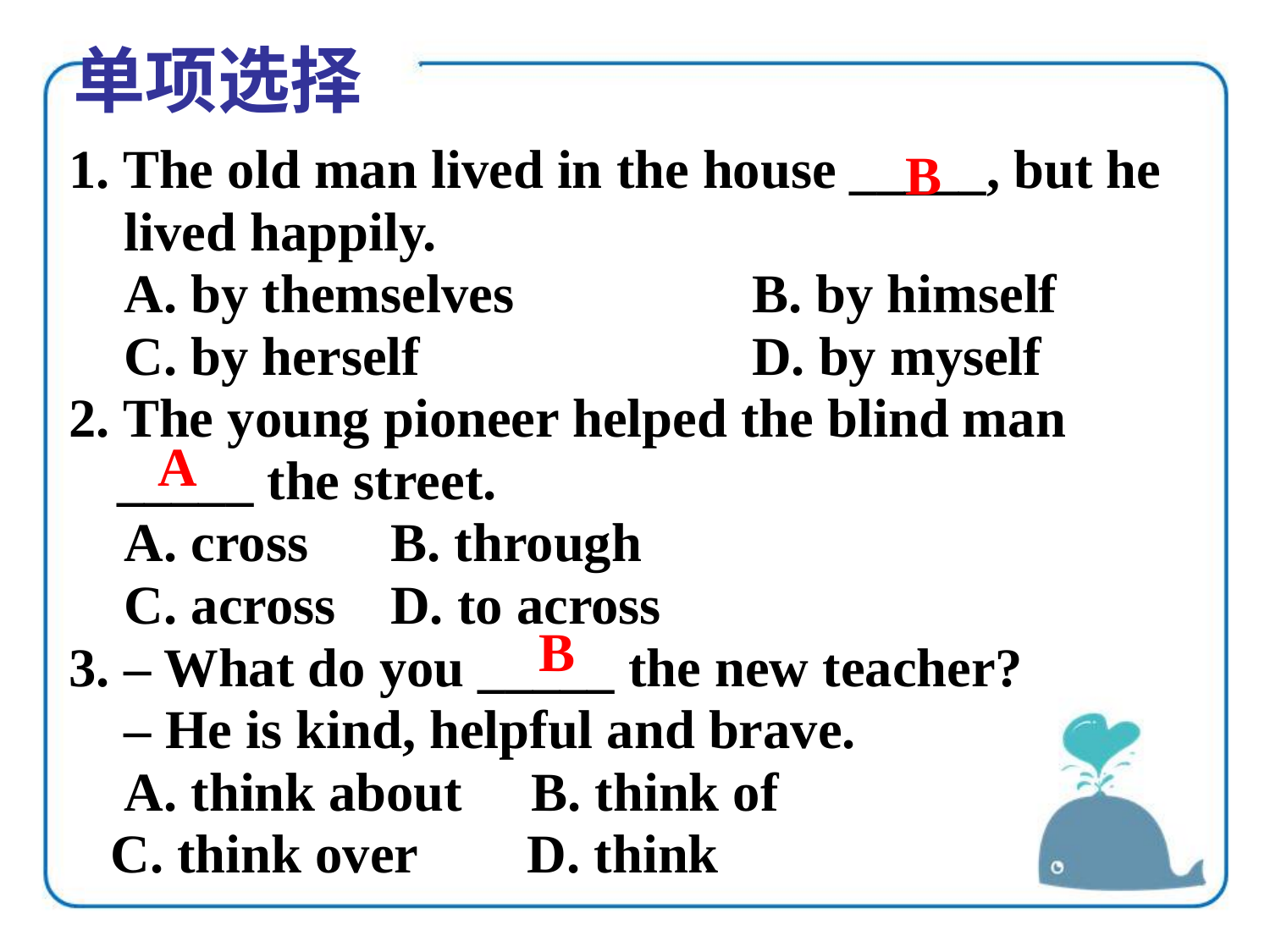

单项选择
1. The old man lived in the house _____, but he
    lived happily.
    A. by themselves 		B. by himself
    C. by herself 			D. by myself
2. The young pioneer helped the blind man _____ the street.
    A. cross      B. through
    C. across    D. to across
3. – What do you _____ the new teacher?
    – He is kind, helpful and brave.
    A. think about     B. think of
   C. think over        D. think
B
A
B